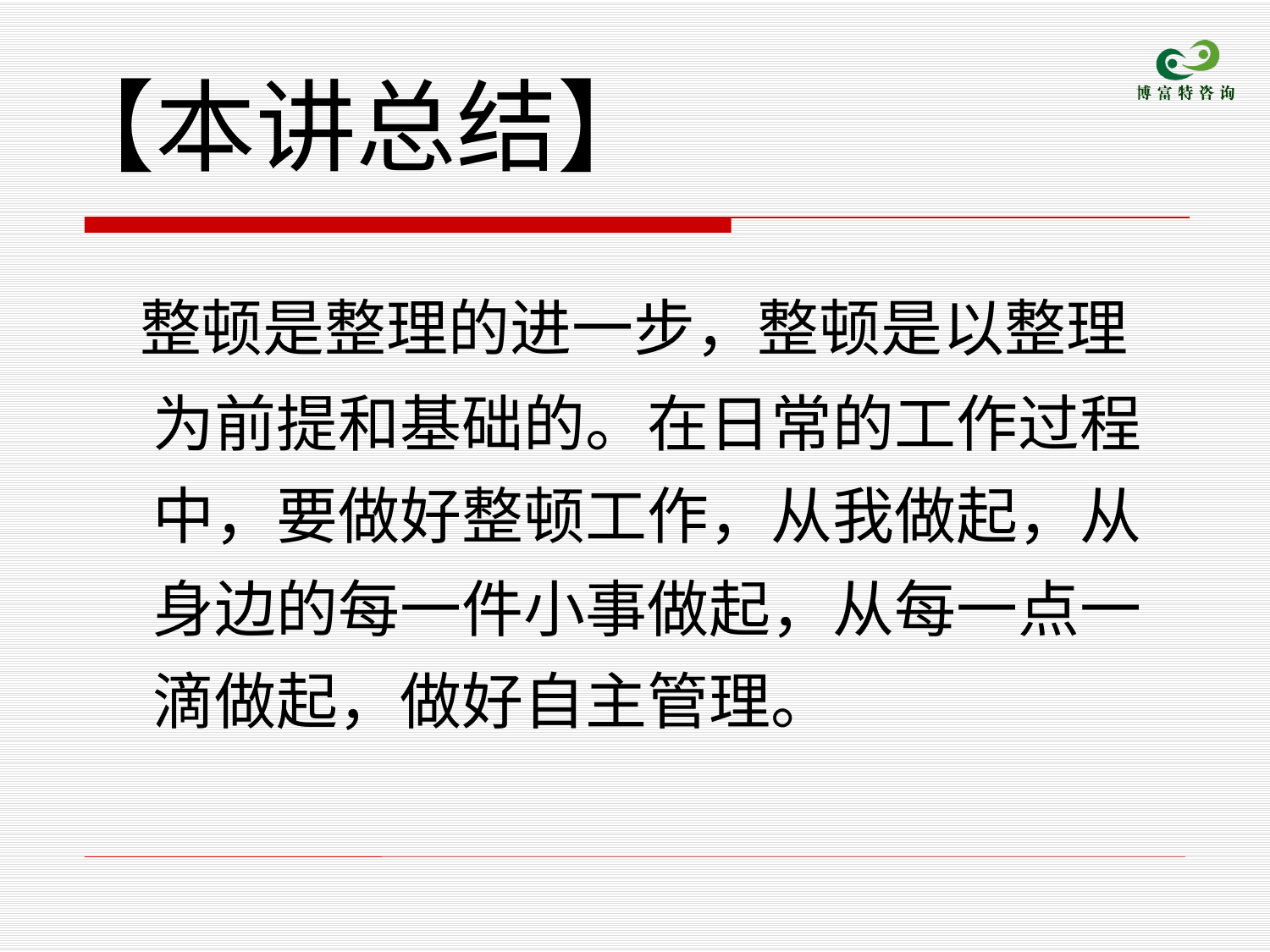

# 【本讲总结】
  整顿是整理的进一步，整顿是以整理为前提和基础的。在日常的工作过程中，要做好整顿工作，从我做起，从身边的每一件小事做起，从每一点一滴做起，做好自主管理。
170